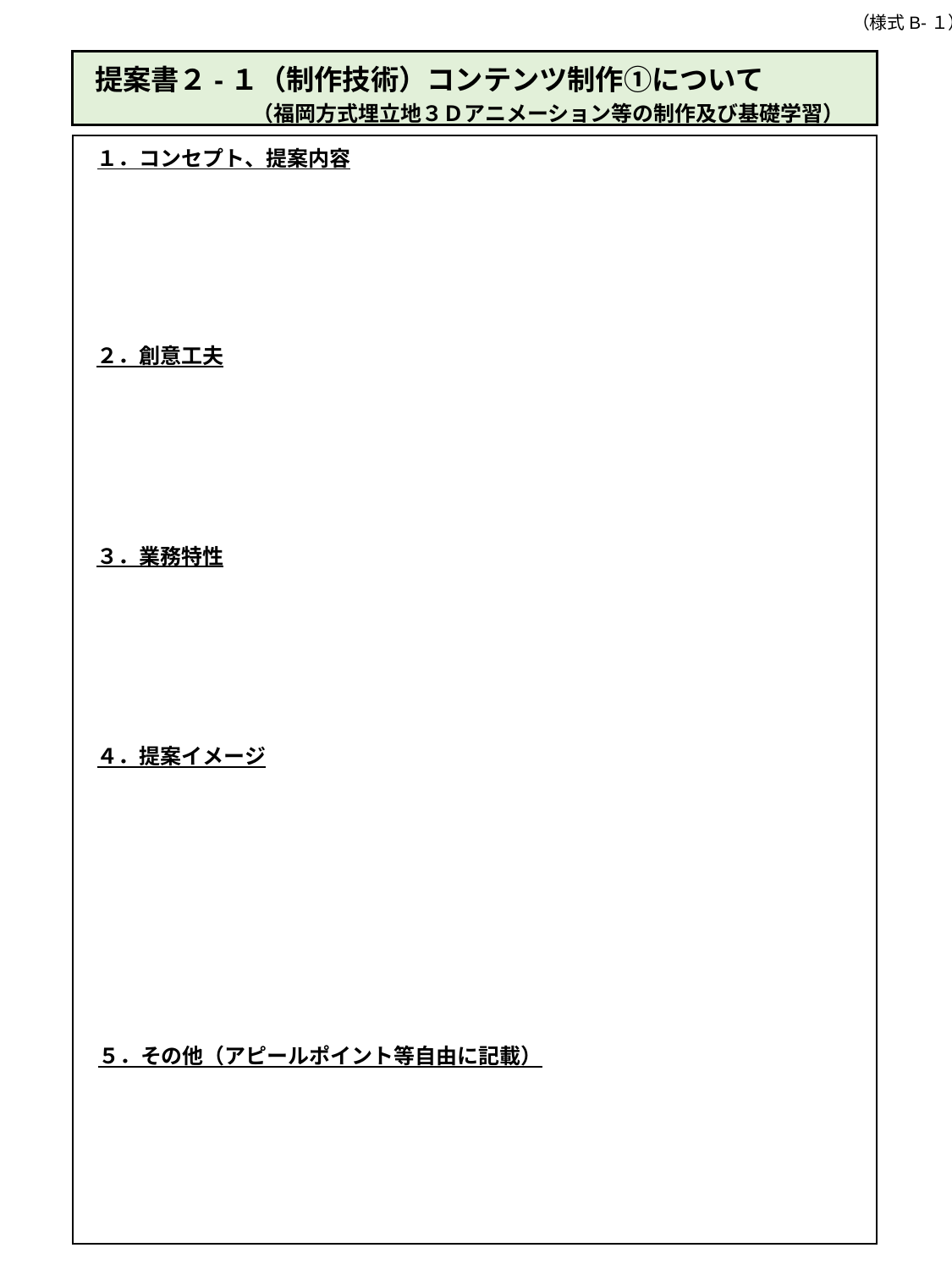

（様式B-１）

提案書２-１（制作技術）コンテンツ制作①について
（福岡方式埋立地３Ｄアニメーション等の制作及び基礎学習）

１．コンセプト、提案内容
２．創意工夫
３．業務特性
４．提案イメージ
５．その他（アピールポイント等自由に記載）